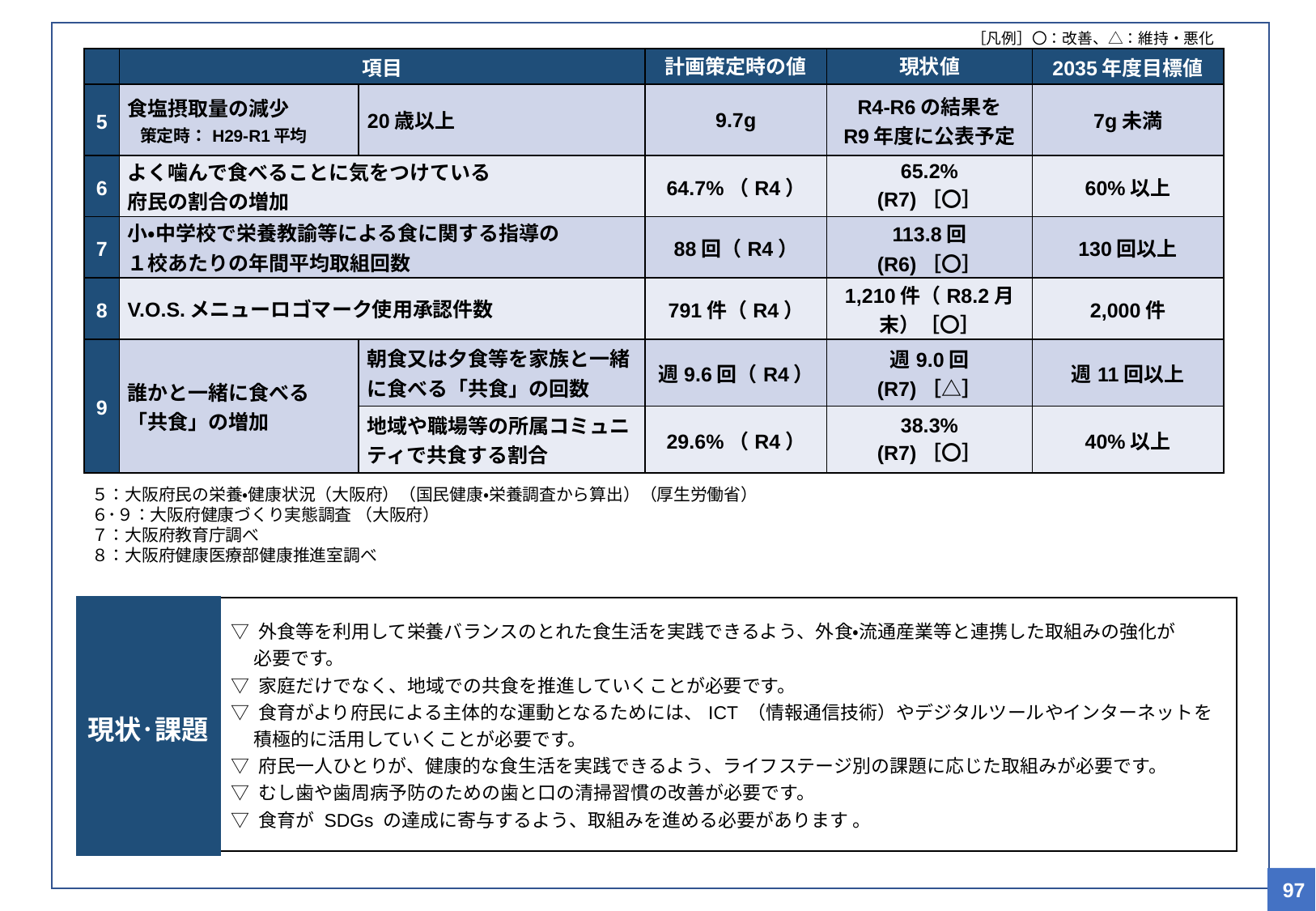

［凡例］〇：改善、△：維持・悪化

|  | 項目 |  | 計画策定時の値 | 現状値 | 2035年度目標値 |
| --- | --- | --- | --- | --- | --- |
| 5 | 食塩摂取量の減少 策定時：H29-R1平均 | 20歳以上 | 9.7g | R4-R6の結果を R9年度に公表予定 | 7g未満 |
| 6 | よく噛んで食べることに気をつけている 府民の割合の増加 |  | 64.7%（R4） | 65.2% (R7)［〇］ | 60%以上 |
| 7 | 小・中学校で栄養教諭等による食に関する指導の １校あたりの年間平均取組回数 |  | 88回（R4） | 113.8回 (R6)［〇］ | 130回以上 |
| 8 | V.O.S.メニューロゴマーク使用承認件数 |  | 791件（R4） | 1,210件（R8.2月末）［〇］ | 2,000件 |
| 9 | 誰かと一緒に食べる 「共食」の増加 | 朝食又は夕食等を家族と一緒に食べる「共食」の回数 | 週9.6回（R4） | 週9.0回 (R7)［△］ | 週11回以上 |
|  |  | 地域や職場等の所属コミュニティで共食する割合 | 29.6%（R4） | 38.3% (R7)［〇］ | 40%以上 |
５：大阪府民の栄養・健康状況（大阪府）（国民健康・栄養調査から算出）（厚生労働省）
６･９：大阪府健康づくり実態調査 （大阪府）
７：大阪府教育庁調べ
８：大阪府健康医療部健康推進室調べ
現状･課題
| ▽ 外食等を利用して栄養バランスのとれた食生活を実践できるよう、外食・流通産業等と連携した取組みの強化が 　 必要です。 ▽ 家庭だけでなく、地域での共食を推進していくことが必要です。 ▽ 食育がより府民による主体的な運動となるためには、ICT （情報通信技術）やデジタルツールやインターネットを 　 積極的に活用していくことが必要です。 ▽ 府民一人ひとりが、健康的な食生活を実践できるよう、ライフステージ別の課題に応じた取組みが必要です。 ▽ むし歯や歯周病予防のための歯と口の清掃習慣の改善が必要です。 ▽ 食育が SDGs の達成に寄与するよう、取組みを進める必要があります 。 |
| --- |
97